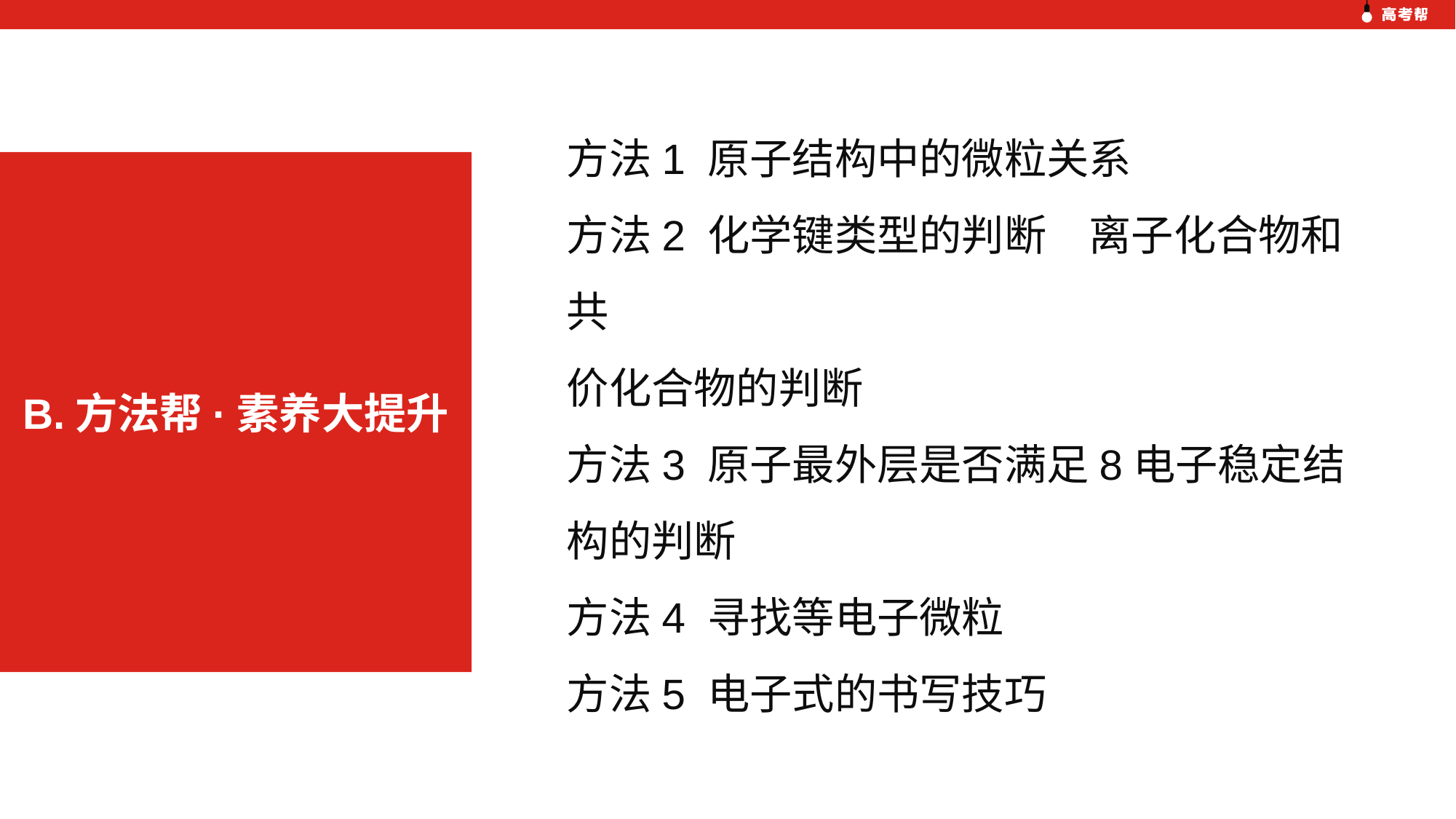

方法1 原子结构中的微粒关系
方法2 化学键类型的判断　离子化合物和共
价化合物的判断
方法3 原子最外层是否满足8电子稳定结构的判断
方法4 寻找等电子微粒
方法5 电子式的书写技巧
B.方法帮·素养大提升